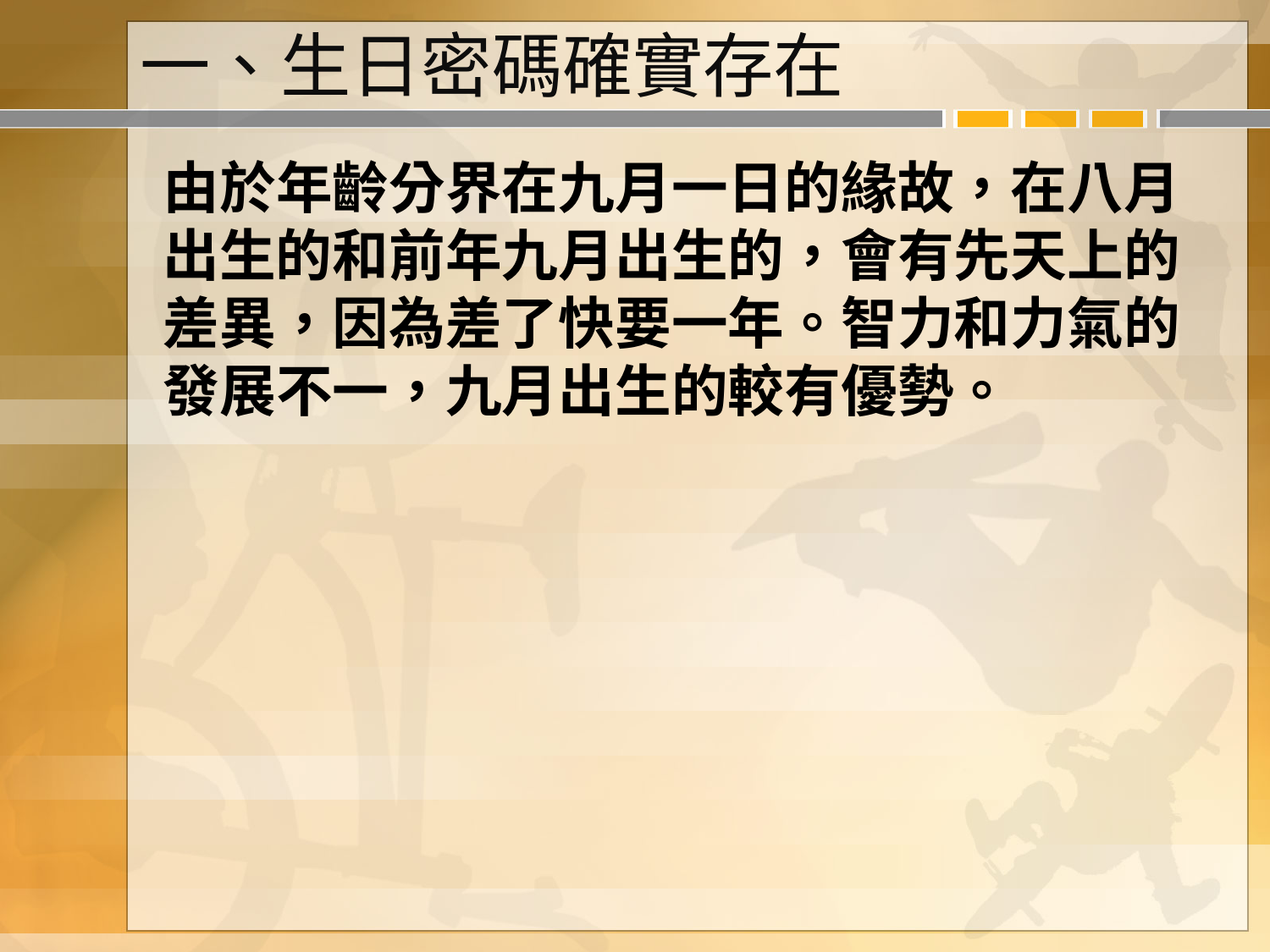

# 一、生日密碼確實存在
由於年齡分界在九月一日的緣故，在八月出生的和前年九月出生的，會有先天上的差異，因為差了快要一年。智力和力氣的發展不一，九月出生的較有優勢。